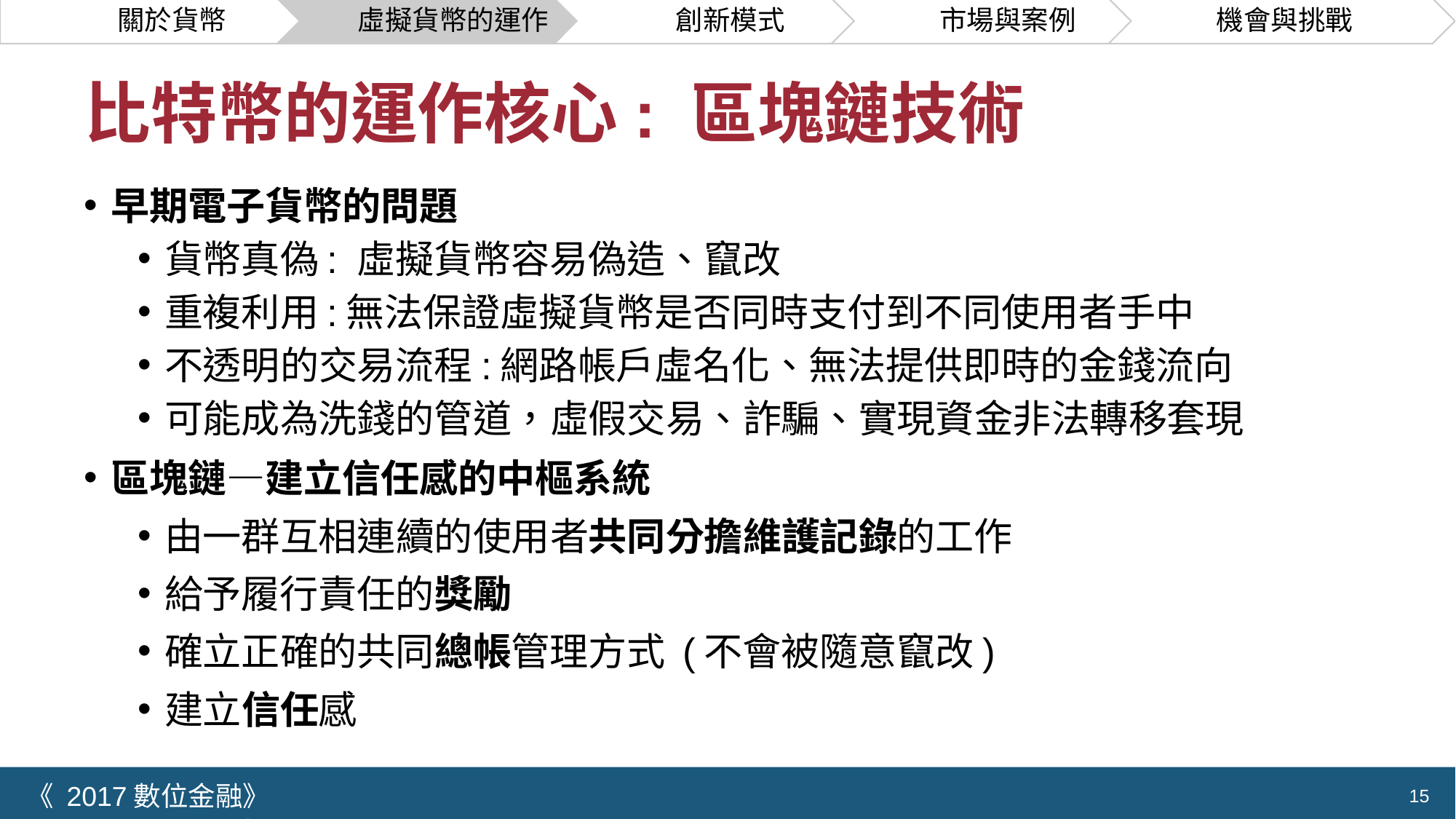

關於貨幣
虛擬貨幣的運作
創新模式
市場與案例
機會與挑戰
# 比特幣的運作核心: 區塊鏈技術
早期電子貨幣的問題
貨幣真偽: 虛擬貨幣容易偽造、竄改
重複利用:無法保證虛擬貨幣是否同時支付到不同使用者手中
不透明的交易流程:網路帳戶虛名化、無法提供即時的金錢流向
可能成為洗錢的管道，虛假交易、詐騙、實現資金非法轉移套現
區塊鏈—建立信任感的中樞系統
由一群互相連續的使用者共同分擔維護記錄的工作
給予履行責任的獎勵
確立正確的共同總帳管理方式 (不會被隨意竄改)
建立信任感
《 2017數位金融》                                                                                                                                             	NCTU.IIM.IEBI Lab
15